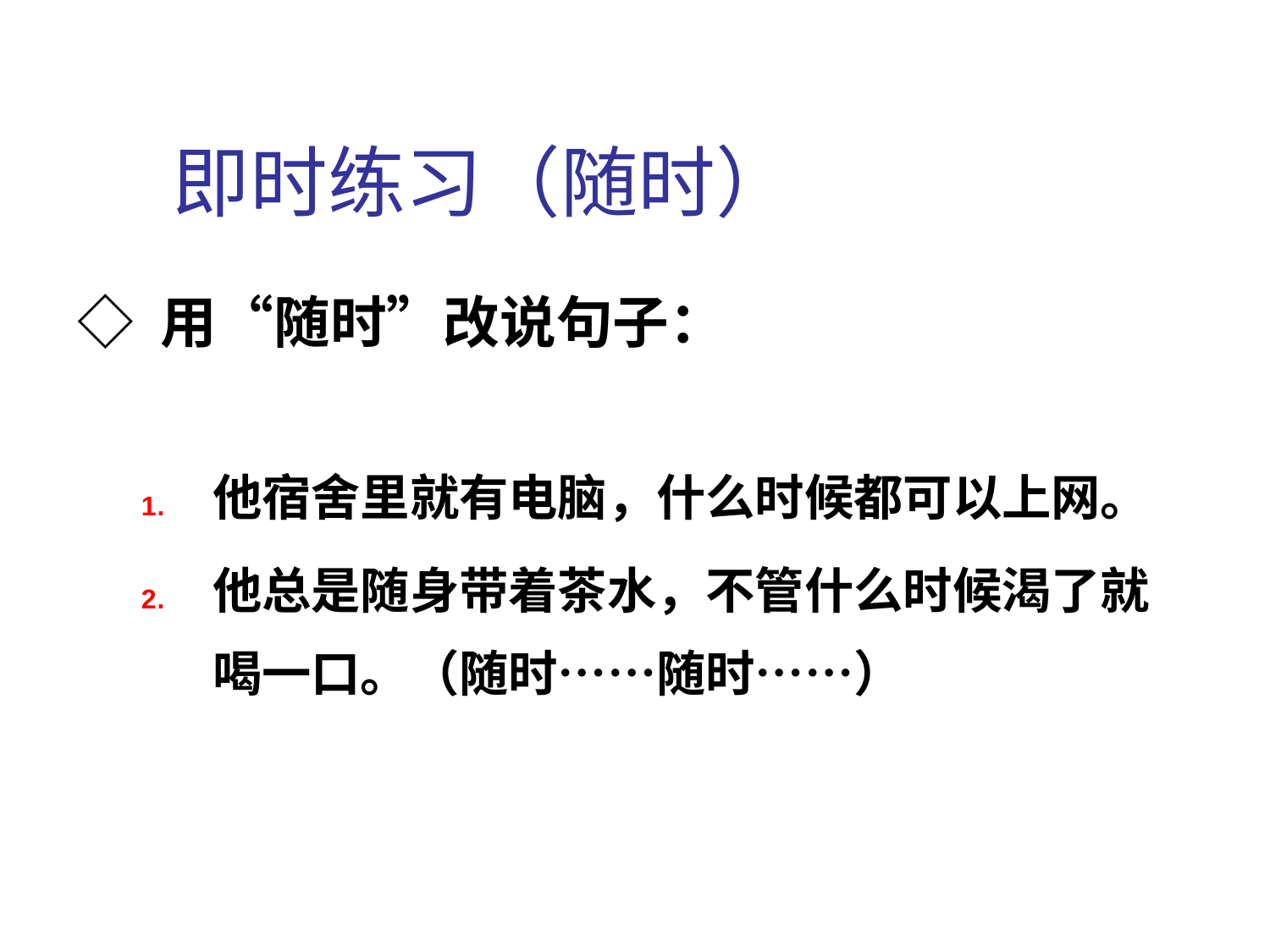

# 即时练习（随时）
◇ 用“随时”改说句子：

他宿舍里就有电脑，什么时候都可以上网。
他总是随身带着茶水，不管什么时候渴了就喝一口。（随时……随时……）